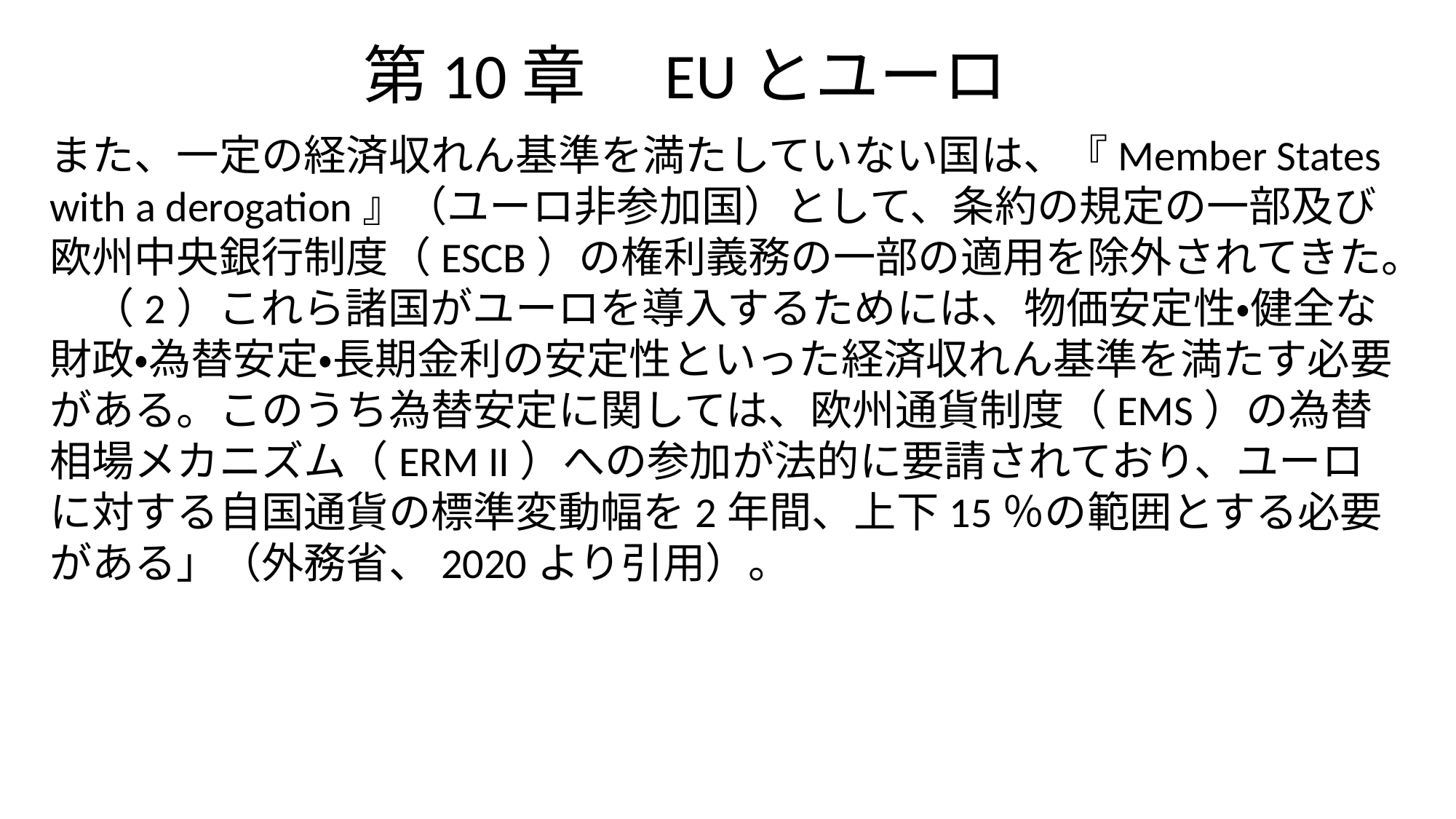

# 第10章　EUとユーロ

また、一定の経済収れん基準を満たしていない国は、『Member States with a derogation』（ユーロ非参加国）として、条約の規定の一部及び欧州中央銀行制度（ESCB）の権利義務の一部の適用を除外されてきた。
　（2）これら諸国がユーロを導入するためには、物価安定性・健全な財政・為替安定・長期金利の安定性といった経済収れん基準を満たす必要がある。このうち為替安定に関しては、欧州通貨制度（EMS）の為替相場メカニズム（ERM II）への参加が法的に要請されており、ユーロに対する自国通貨の標準変動幅を2年間、上下15％の範囲とする必要がある」（外務省、2020より引用）。